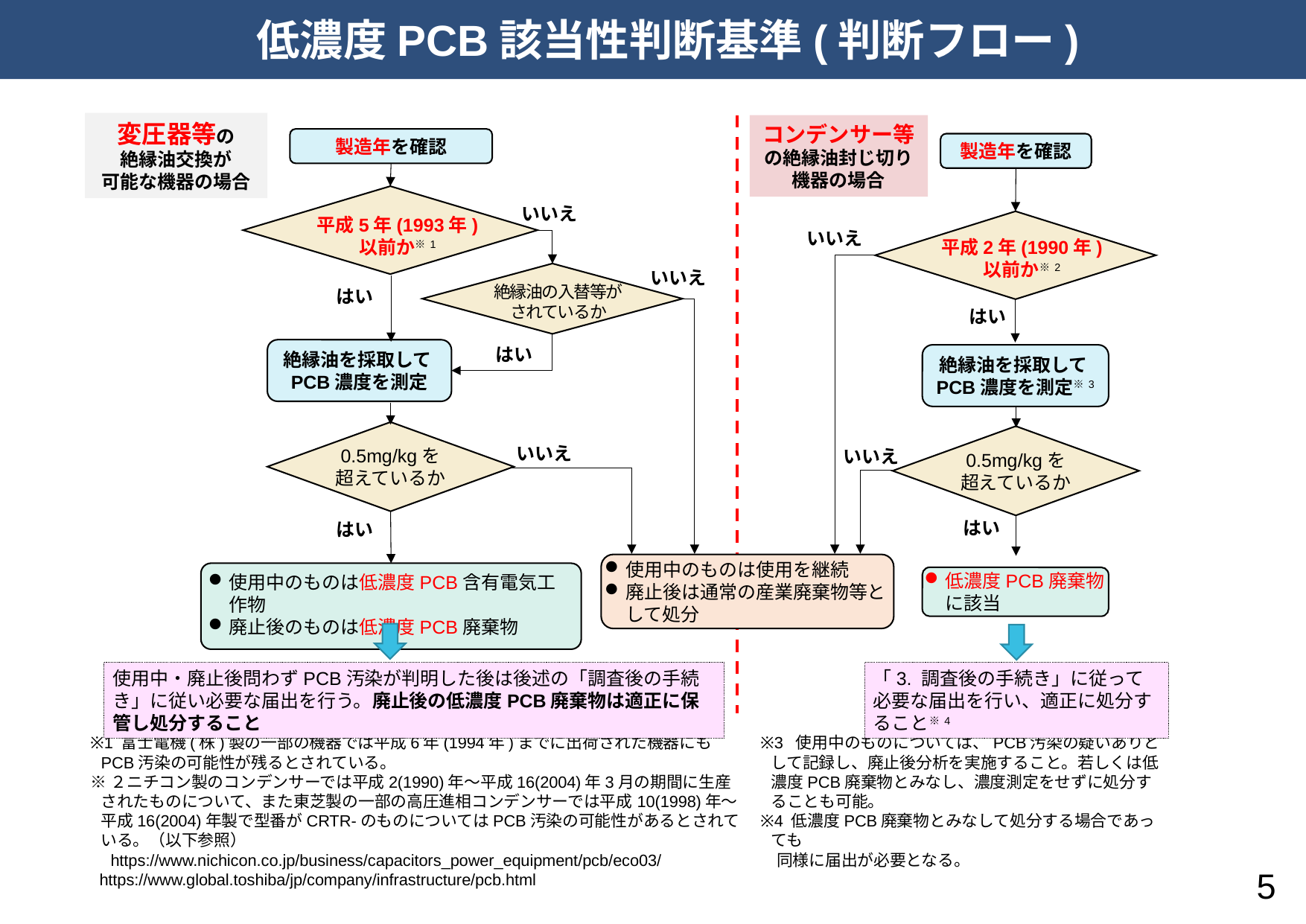

# 低濃度PCB該当性判断基準(判断フロー)
変圧器等の
絶縁油交換が
可能な機器の場合
コンデンサー等
の絶縁油封じ切り
機器の場合
製造年を確認
製造年を確認

いいえ
平成5年(1993年)
以前か※1

いいえ
平成2年(1990年)
以前か※2

いいえ

絶縁油の入替等が
されているか
はい

はい
はい
絶縁油を採取してPCB濃度を測定
絶縁油を採取してPCB濃度を測定※3
0.5mg/kgを
超えているか
0.5mg/kgを
超えているか
いいえ
いいえ

はい
はい
使用中のものは使用を継続
廃止後は通常の産業廃棄物等として処分
低濃度PCB廃棄物に該当
使用中のものは低濃度PCB含有電気工作物
廃止後のものは低濃度PCB廃棄物

使用中・廃止後問わずPCB汚染が判明した後は後述の「調査後の手続き」に従い必要な届出を行う。廃止後の低濃度PCB廃棄物は適正に保管し処分すること
「3. 調査後の手続き」に従って必要な届出を行い、適正に処分すること※4
※1 富士電機(株)製の一部の機器では平成6年(1994年)までに出荷された機器にもPCB汚染の可能性が残るとされている。
※２ニチコン製のコンデンサーでは平成2(1990)年～平成16(2004)年3月の期間に生産されたものについて、また東芝製の一部の高圧進相コンデンサーでは平成10(1998)年～平成16(2004)年製で型番がCRTR-のものについてはPCB汚染の可能性があるとされている。（以下参照）
　https://www.nichicon.co.jp/business/capacitors_power_equipment/pcb/eco03/
  https://www.global.toshiba/jp/company/infrastructure/pcb.html
※3  使用中のものについては、PCB汚染の疑いありとして記録し、廃止後分析を実施すること。若しくは低濃度PCB廃棄物とみなし、濃度測定をせずに処分することも可能。
※4 低濃度PCB廃棄物とみなして処分する場合であっても
　同様に届出が必要となる。